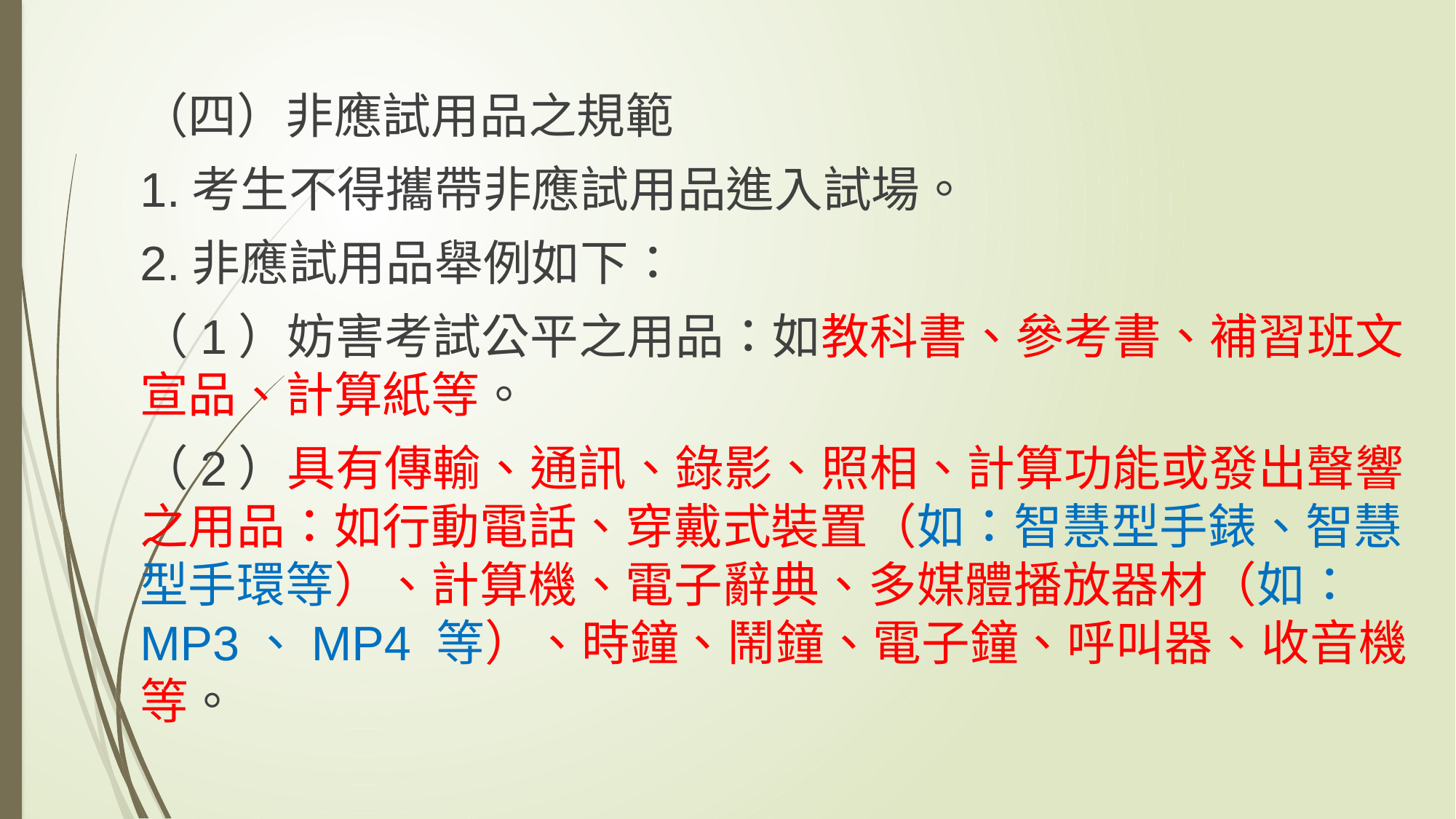

（四）非應試用品之規範
1.考生不得攜帶非應試用品進入試場。
2.非應試用品舉例如下：
（1）妨害考試公平之用品：如教科書、參考書、補習班文宣品、計算紙等。
（2）具有傳輸、通訊、錄影、照相、計算功能或發出聲響之用品：如行動電話、穿戴式裝置（如：智慧型手錶、智慧型手環等）、計算機、電子辭典、多媒體播放器材（如：MP3、MP4 等）、時鐘、鬧鐘、電子鐘、呼叫器、收音機等。